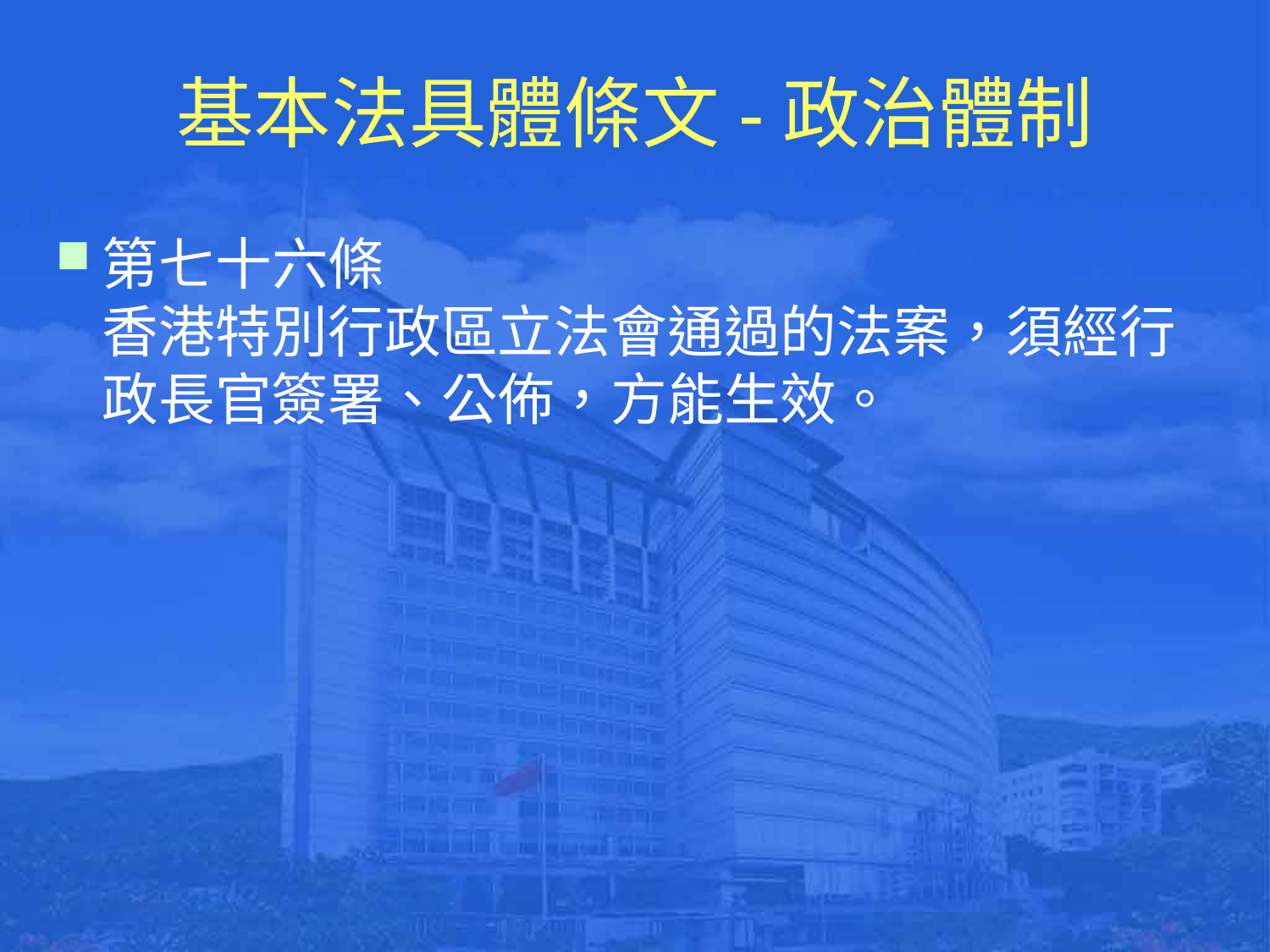

# 基本法具體條文-政治體制
第七十六條
香港特別行政區立法會通過的法案，須經行政長官簽署、公佈，方能生效。